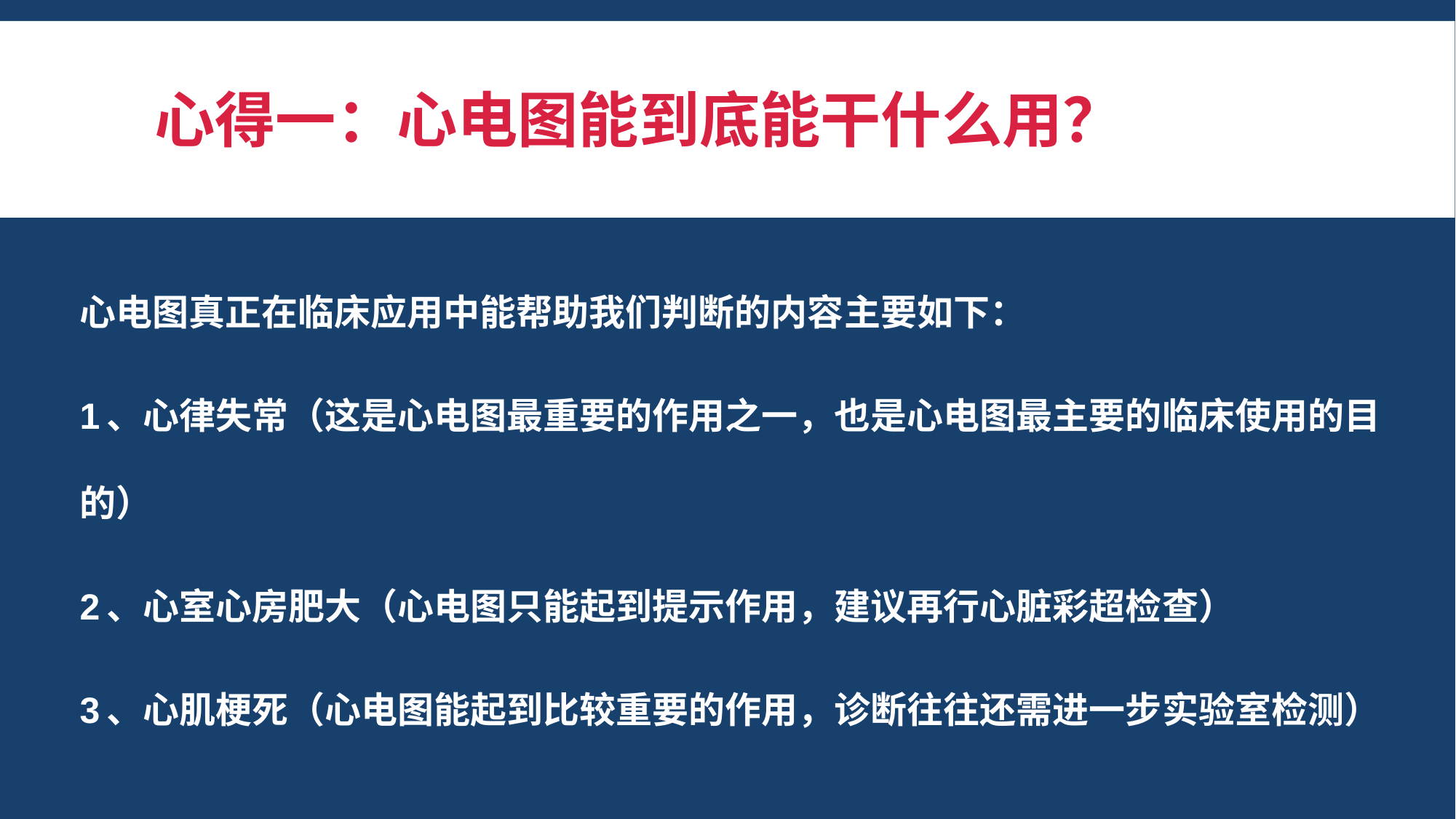

# 心得一：心电图能到底能干什么用？
心电图真正在临床应用中能帮助我们判断的内容主要如下：
1、心律失常（这是心电图最重要的作用之一，也是心电图最主要的临床使用的目的）
2、心室心房肥大（心电图只能起到提示作用，建议再行心脏彩超检查）
3、心肌梗死（心电图能起到比较重要的作用，诊断往往还需进一步实验室检测）